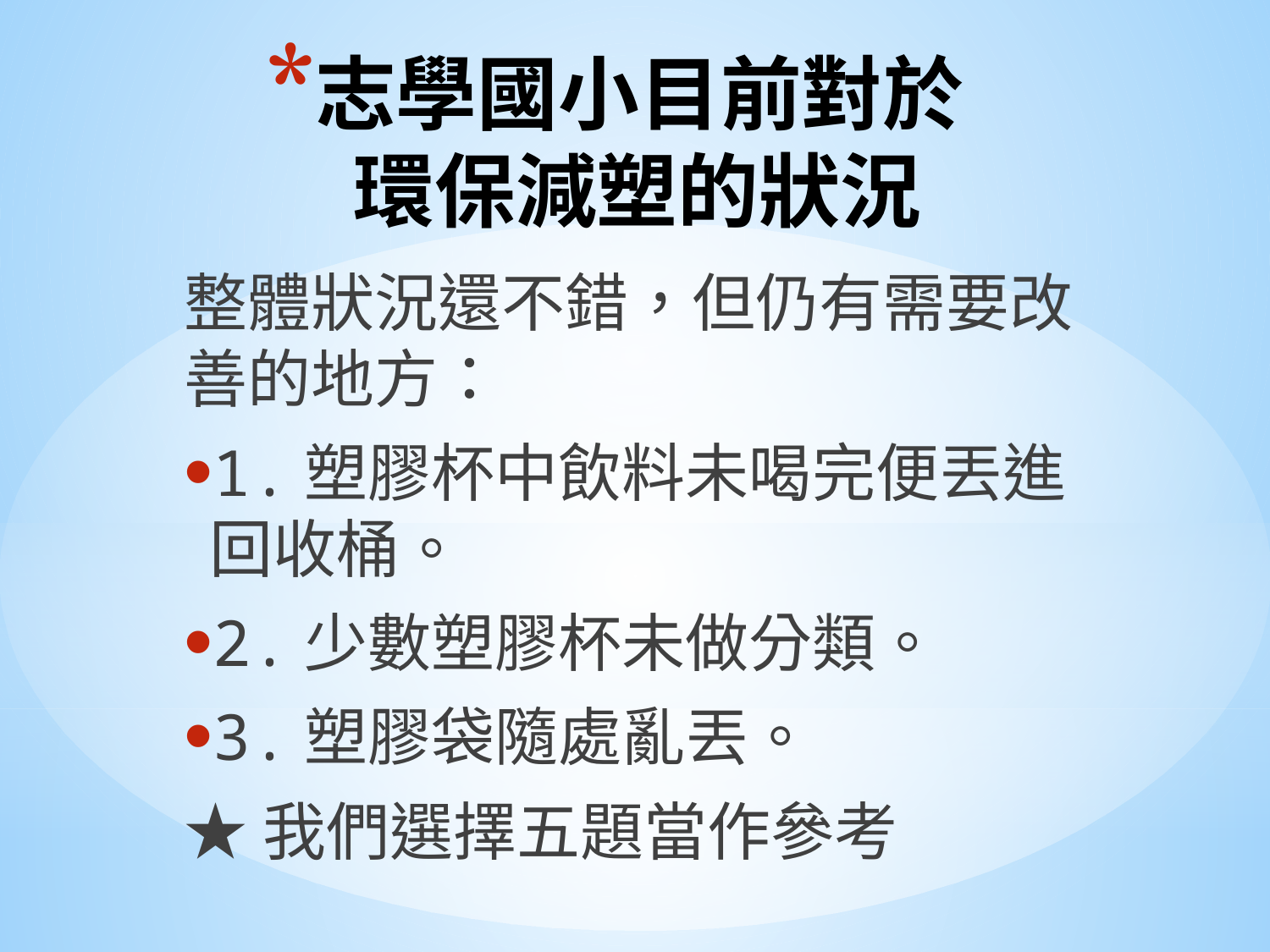

# 志學國小目前對於 環保減塑的狀況
整體狀況還不錯，但仍有需要改善的地方：
1.塑膠杯中飲料未喝完便丟進回收桶。
2.少數塑膠杯未做分類。
3.塑膠袋隨處亂丟。
★我們選擇五題當作參考